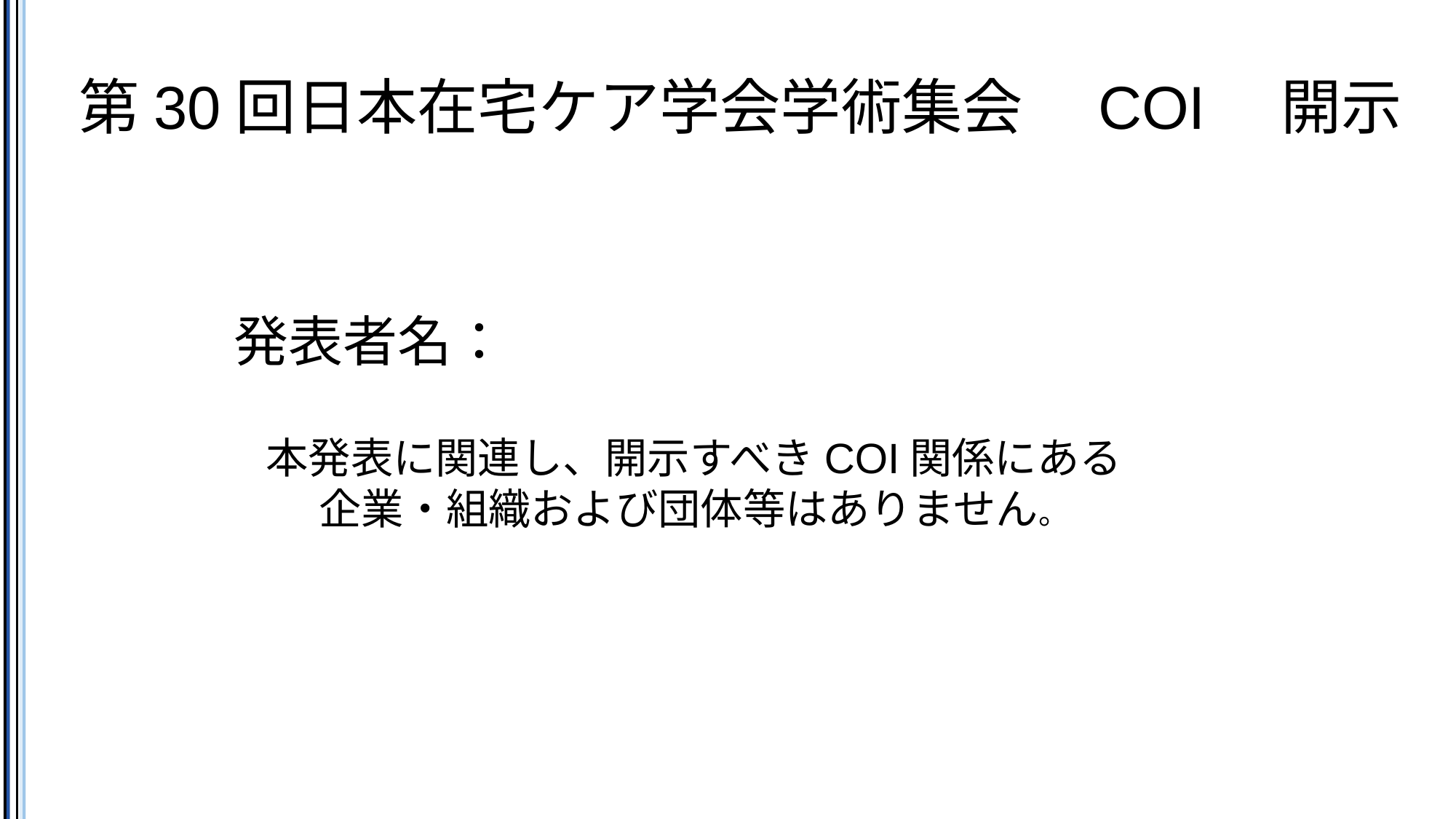

第30回日本在宅ケア学会学術集会　COI　開示
# 発表者名：
本発表に関連し、開示すべきCOI関係にある
企業・組織および団体等はありません。